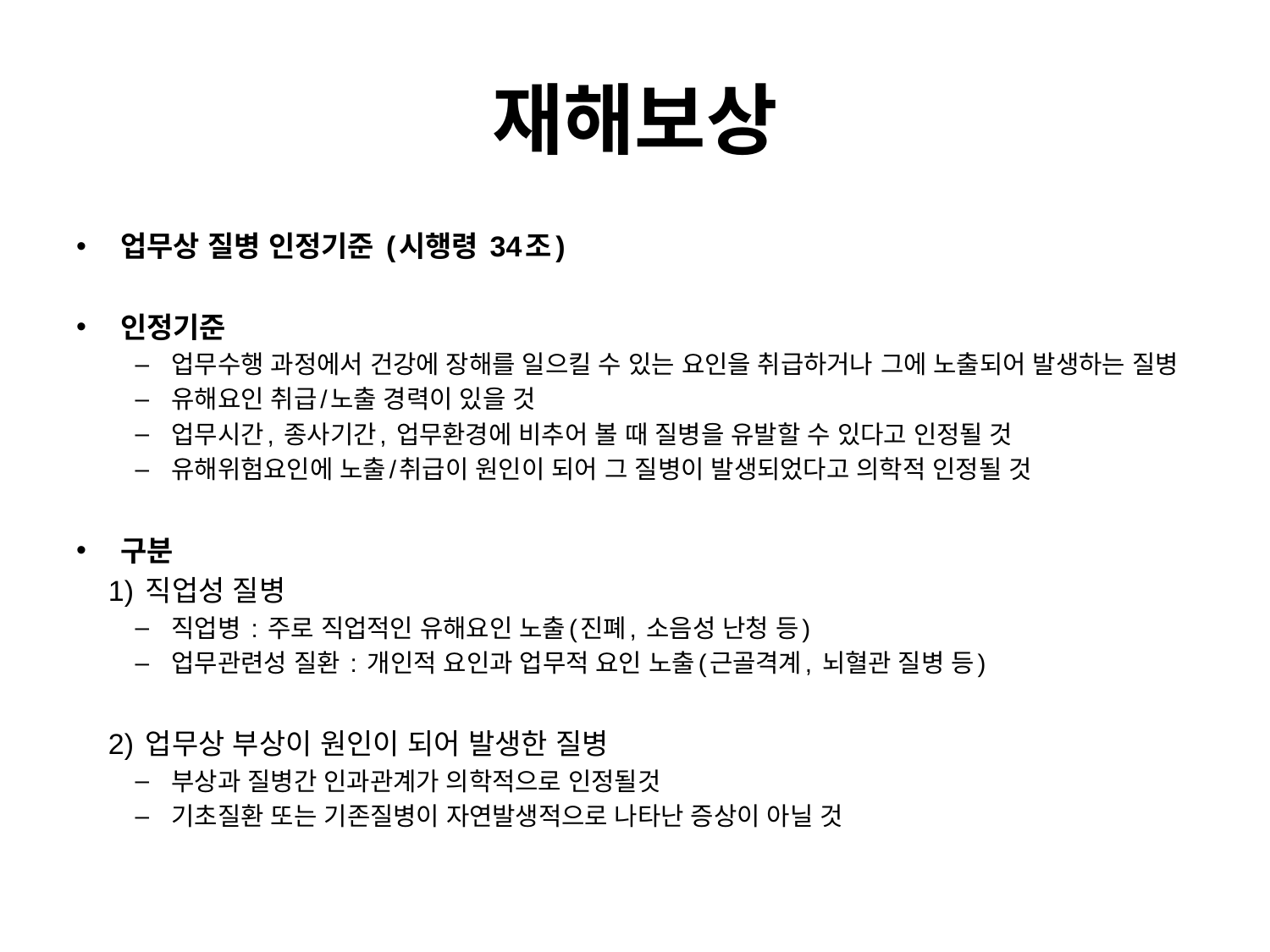

# 재해보상
업무상 질병 인정기준 (시행령 34조)

인정기준
업무수행 과정에서 건강에 장해를 일으킬 수 있는 요인을 취급하거나 그에 노출되어 발생하는 질병
유해요인 취급/노출 경력이 있을 것
업무시간, 종사기간, 업무환경에 비추어 볼 때 질병을 유발할 수 있다고 인정될 것
유해위험요인에 노출/취급이 원인이 되어 그 질병이 발생되었다고 의학적 인정될 것

구분
    1) 직업성 질병
직업병 : 주로 직업적인 유해요인 노출(진폐, 소음성 난청 등)
업무관련성 질환 : 개인적 요인과 업무적 요인 노출(근골격계, 뇌혈관 질병 등)

    2) 업무상 부상이 원인이 되어 발생한 질병
부상과 질병간 인과관계가 의학적으로 인정될것
기초질환 또는 기존질병이 자연발생적으로 나타난 증상이 아닐 것